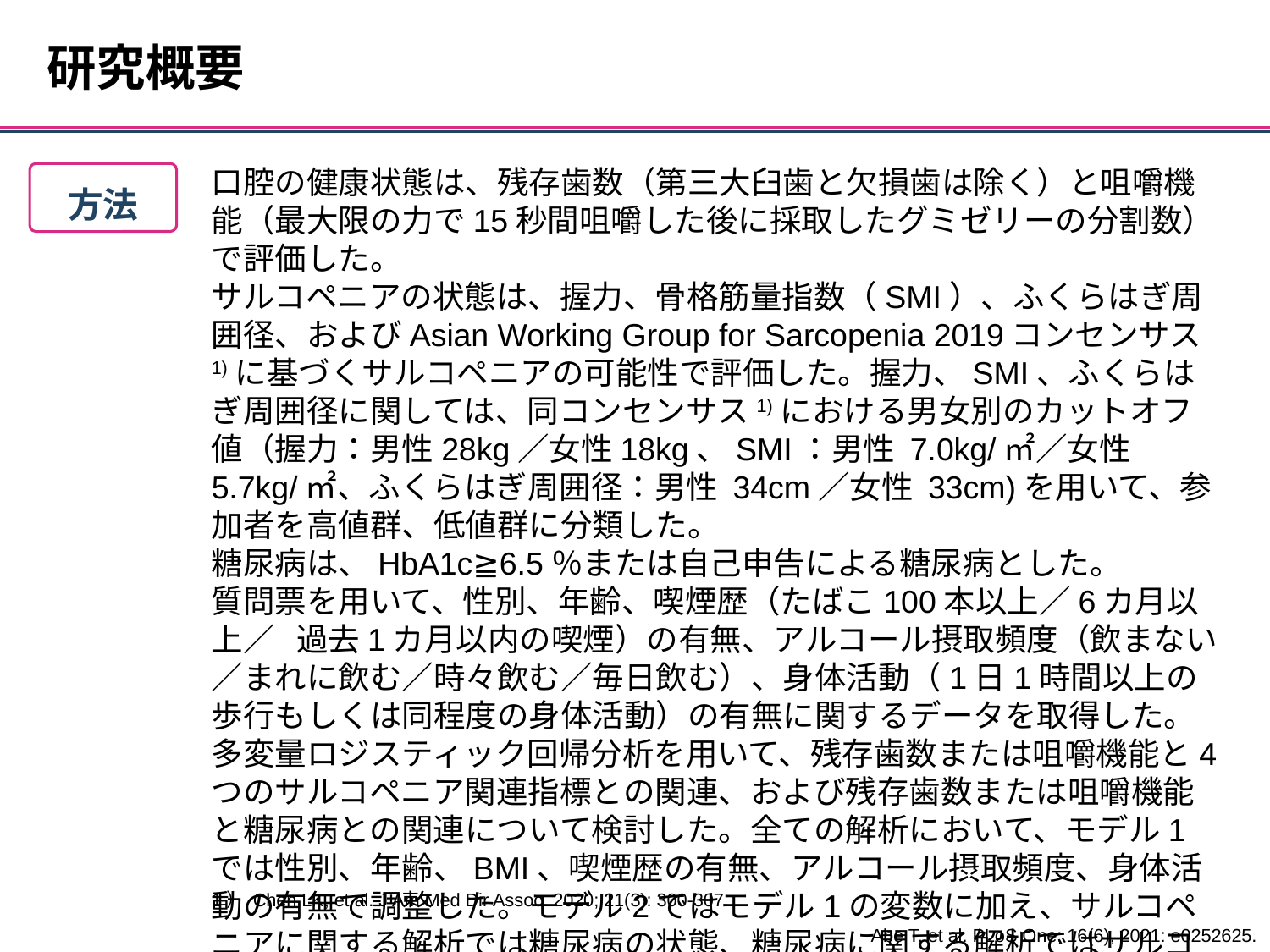

研究概要
口腔の健康状態は、残存歯数（第三大臼歯と欠損歯は除く）と咀嚼機能（最大限の力で15秒間咀嚼した後に採取したグミゼリーの分割数）で評価した。
サルコペニアの状態は、握力、骨格筋量指数（SMI）、ふくらはぎ周囲径、およびAsian Working Group for Sarcopenia 2019コンセンサス1)に基づくサルコペニアの可能性で評価した。握力、SMI、ふくらはぎ周囲径に関しては、同コンセンサス1)における男女別のカットオフ値（握力：男性28kg／女性18kg、SMI：男性 7.0kg/㎡／女性 5.7kg/㎡、ふくらはぎ周囲径：男性 34cm／女性 33cm)を用いて、参加者を高値群、低値群に分類した。
糖尿病は、HbA1c≧6.5％または自己申告による糖尿病とした。
質問票を用いて、性別、年齢、喫煙歴（たばこ100本以上／6カ月以上／   過去1カ月以内の喫煙）の有無、アルコール摂取頻度（飲まない／まれに飲む／時々飲む／毎日飲む）、身体活動（1日1時間以上の歩行もしくは同程度の身体活動）の有無に関するデータを取得した。
多変量ロジスティック回帰分析を用いて、残存歯数または咀嚼機能と4つのサルコペニア関連指標との関連、および残存歯数または咀嚼機能と糖尿病との関連について検討した。全ての解析において、モデル1では性別、年齢、BMI、喫煙歴の有無、アルコール摂取頻度、身体活動の有無で調整した。モデル2ではモデル1の変数に加え、サルコペニアに関する解析では糖尿病の状態、糖尿病に関する解析ではサルコペニアの可能性でそれぞれ調整した。

方法
1） Chen LK, et al. J Am Med Dir Assoc. 2020; 21(3): 300-307.
Abe T, et al. PLoS One; 16(6), 2021: e0252625.